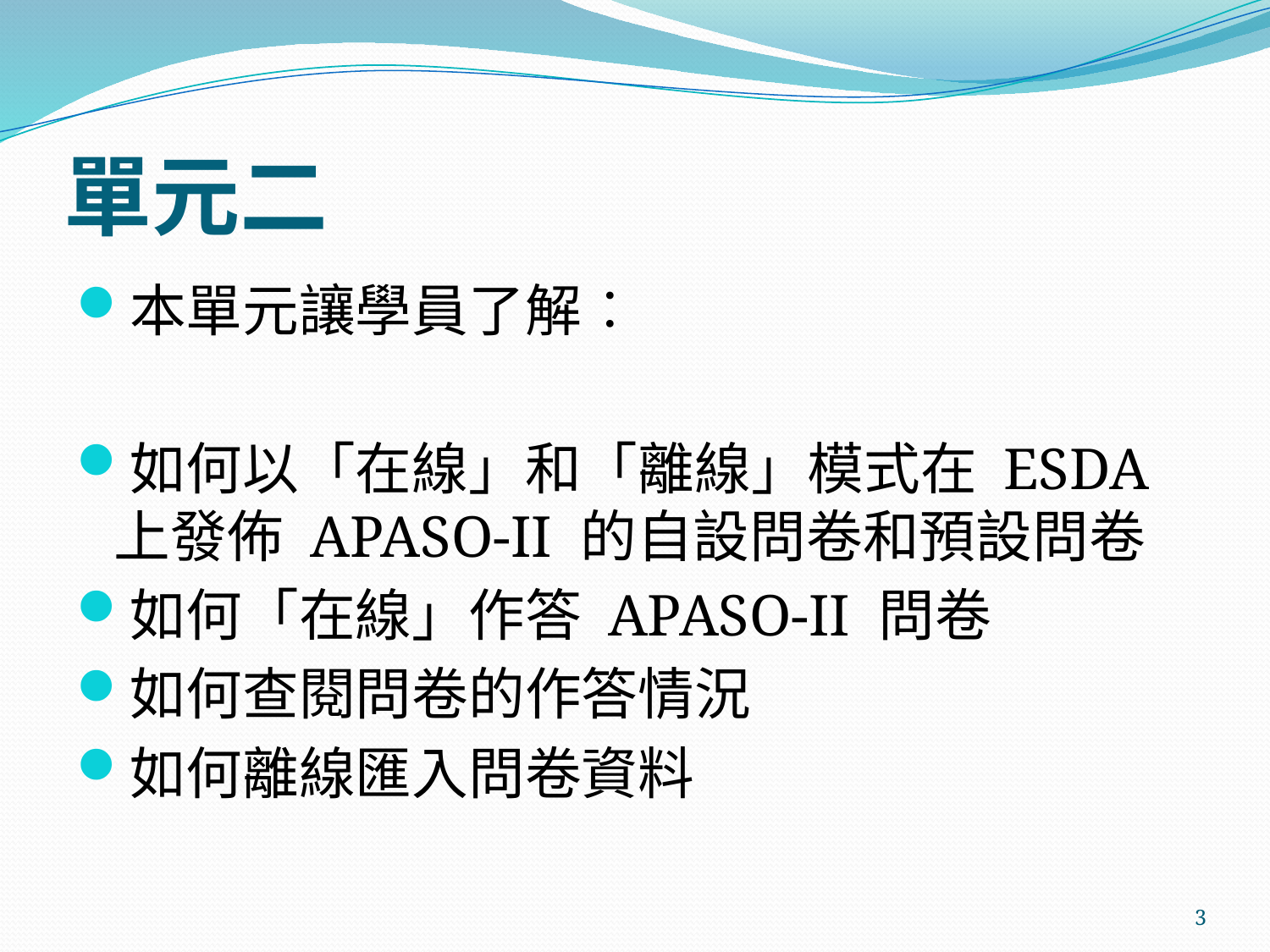

# 單元二
本單元讓學員了解︰

如何以「在線」和「離線」模式在 ESDA 上發佈 APASO-II 的自設問卷和預設問卷
如何「在線」作答 APASO-II 問卷
如何查閱問卷的作答情況
如何離線匯入問卷資料

3